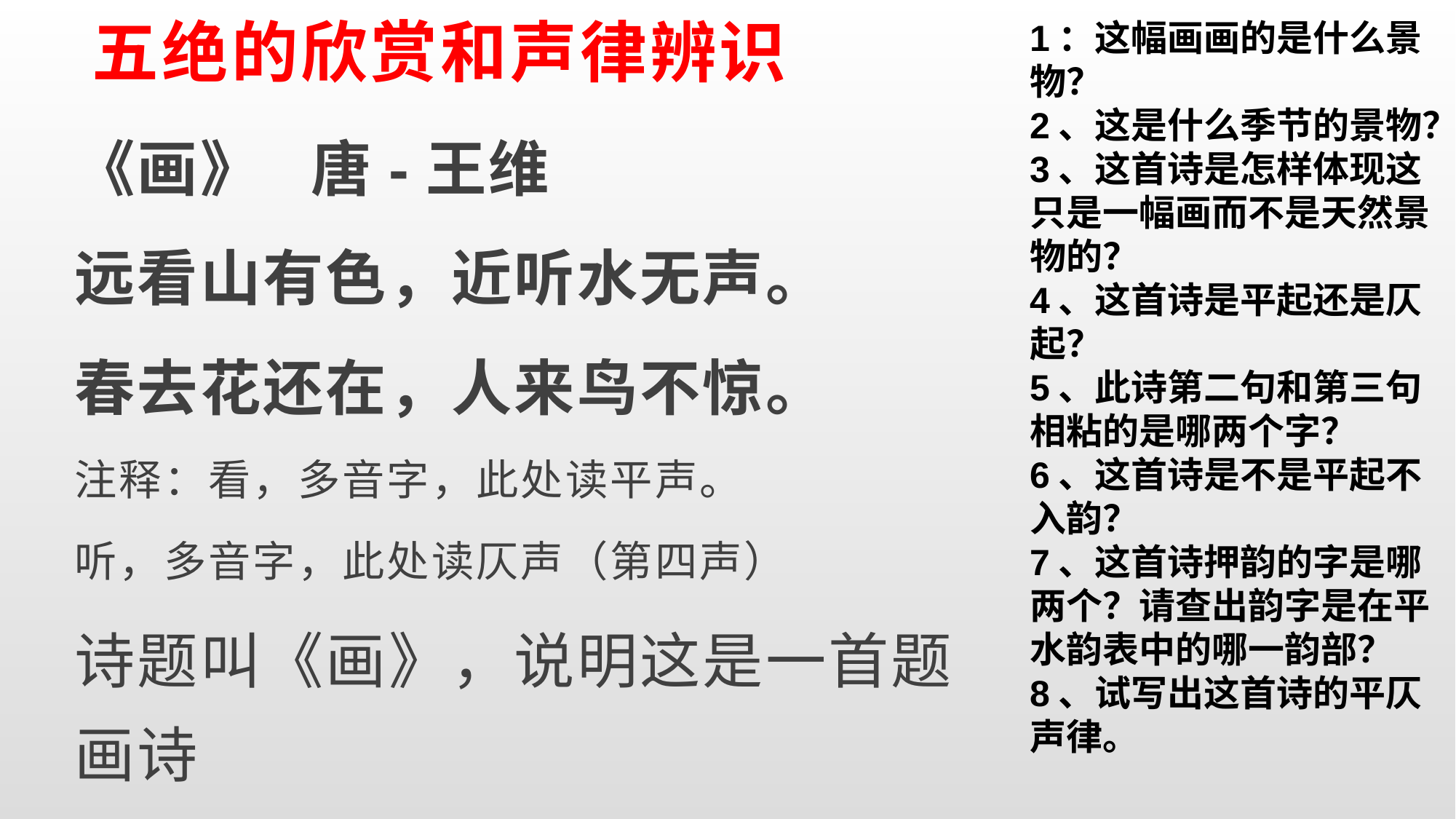

1：这幅画画的是什么景物？
2、这是什么季节的景物？
3、这首诗是怎样体现这只是一幅画而不是天然景物的？
4、这首诗是平起还是仄起？
5、此诗第二句和第三句相粘的是哪两个字？
6、这首诗是不是平起不入韵？
7、这首诗押韵的字是哪两个？请查出韵字是在平水韵表中的哪一韵部？
8、试写出这首诗的平仄声律。
# 五绝的欣赏和声律辨识
《画》   唐-王维
远看山有色，近听水无声。
春去花还在，人来鸟不惊。
注释：看，多音字，此处读平声。
听，多音字，此处读仄声（第四声）
诗题叫《画》，说明这是一首题画诗